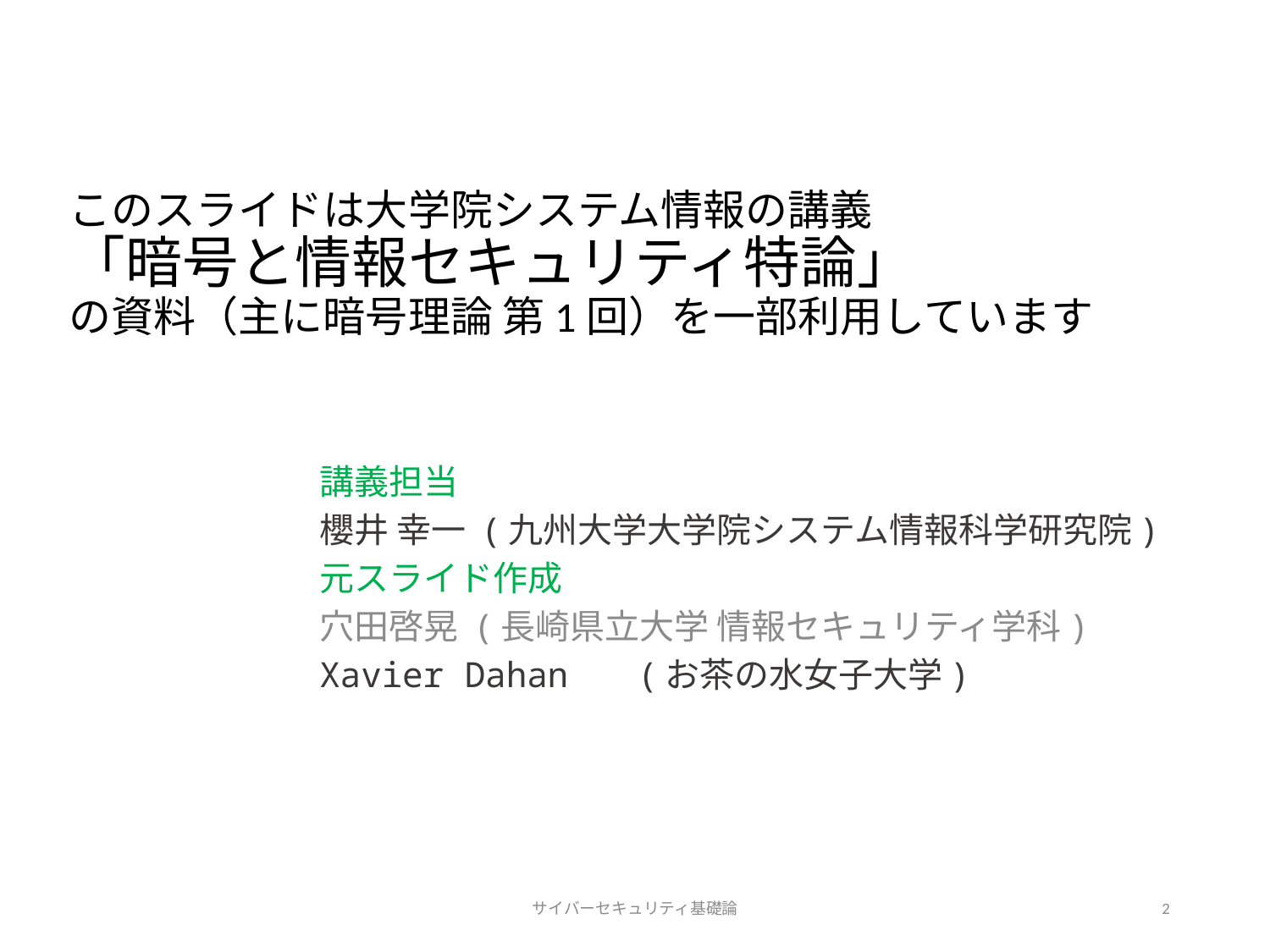

# このスライドは大学院システム情報の講義 「暗号と情報セキュリティ特論」 の資料（主に暗号理論 第1回）を一部利用しています
講義担当
櫻井 幸一 (九州大学大学院システム情報科学研究院)
元スライド作成
穴田啓晃 (長崎県立大学 情報セキュリティ学科)
Xavier Dahan 　(お茶の水女子大学)
サイバーセキュリティ基礎論
2